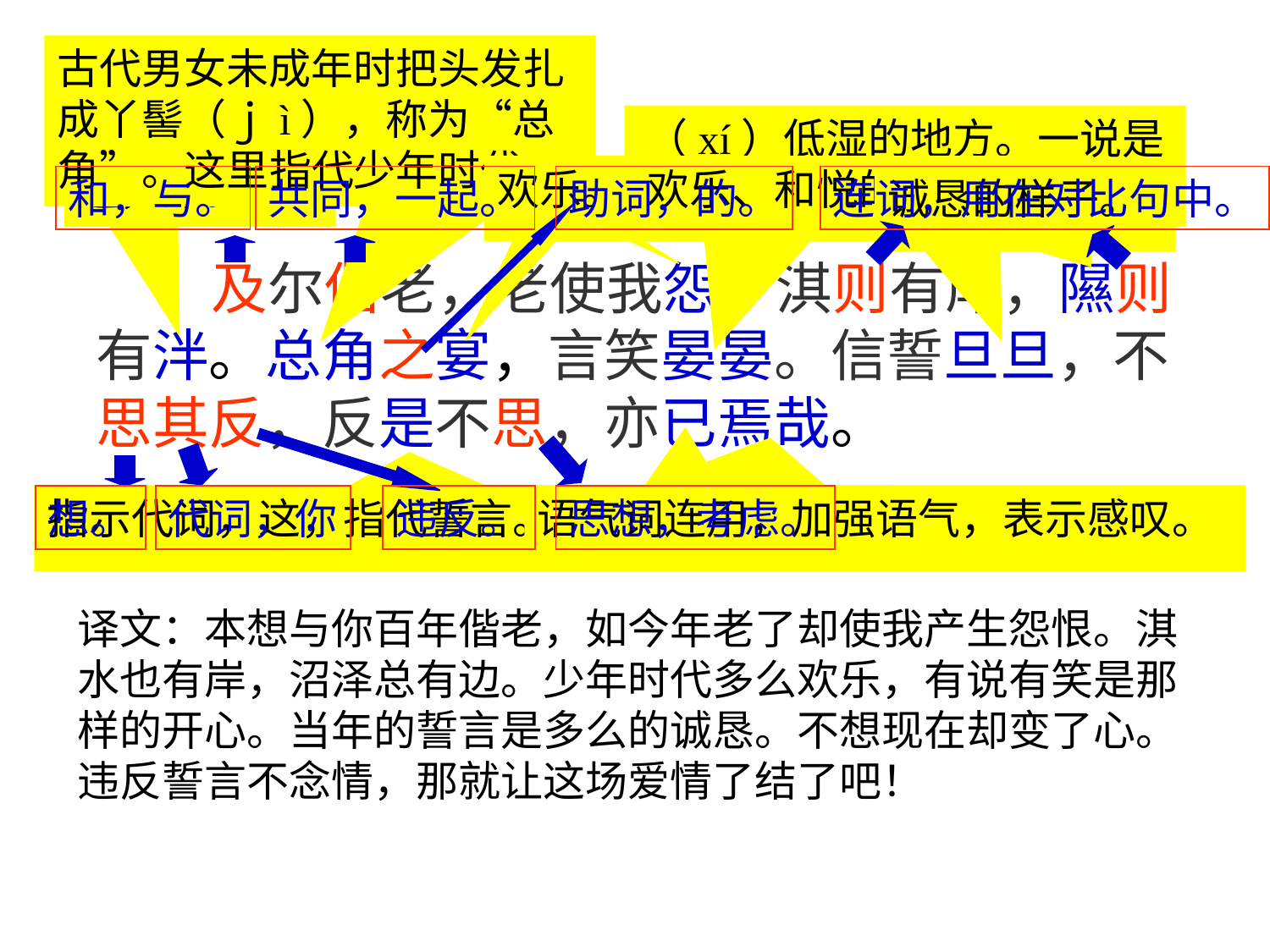

古代男女未成年时把头发扎成丫髻（ｊì），称为“总角”。这里指代少年时代。
通“畔”，边，岸。
（xí）低湿的地方。一说是水名，即“漯（tà）水”。
怨恨。
欢乐。
欢乐、和悦的样子。
和，与。
共同，一起。
助词，的。
连词，用在对比句中。
诚恳的样子。

        及尔偕老，老使我怨。淇则有岸，隰则
有泮。总角之宴，言笑晏晏。信誓旦旦，不
思其反，反是不思，亦已焉哉。

指示代词，这，指代誓言。
想。
代词，你
违反。
语气词连用，加强语气，表示感叹。
思想，考虑。
了结，终止。
译文：本想与你百年偕老，如今年老了却使我产生怨恨。淇
水也有岸，沼泽总有边。少年时代多么欢乐，有说有笑是那
样的开心。当年的誓言是多么的诚恳。不想现在却变了心。
违反誓言不念情，那就让这场爱情了结了吧！